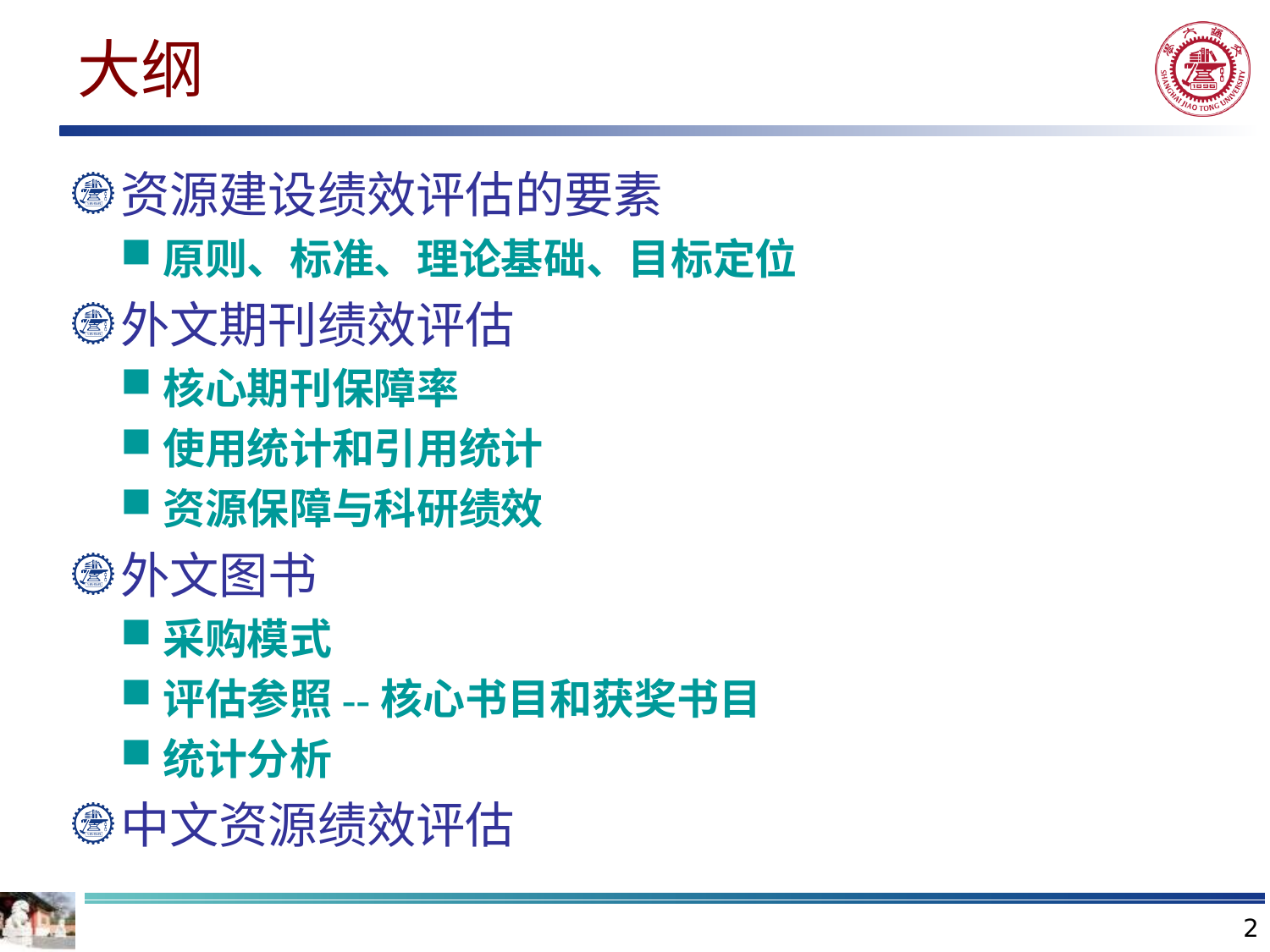

# 大纲
资源建设绩效评估的要素
原则、标准、理论基础、目标定位
外文期刊绩效评估
核心期刊保障率
使用统计和引用统计
资源保障与科研绩效
外文图书
采购模式
评估参照--核心书目和获奖书目
统计分析
中文资源绩效评估

2